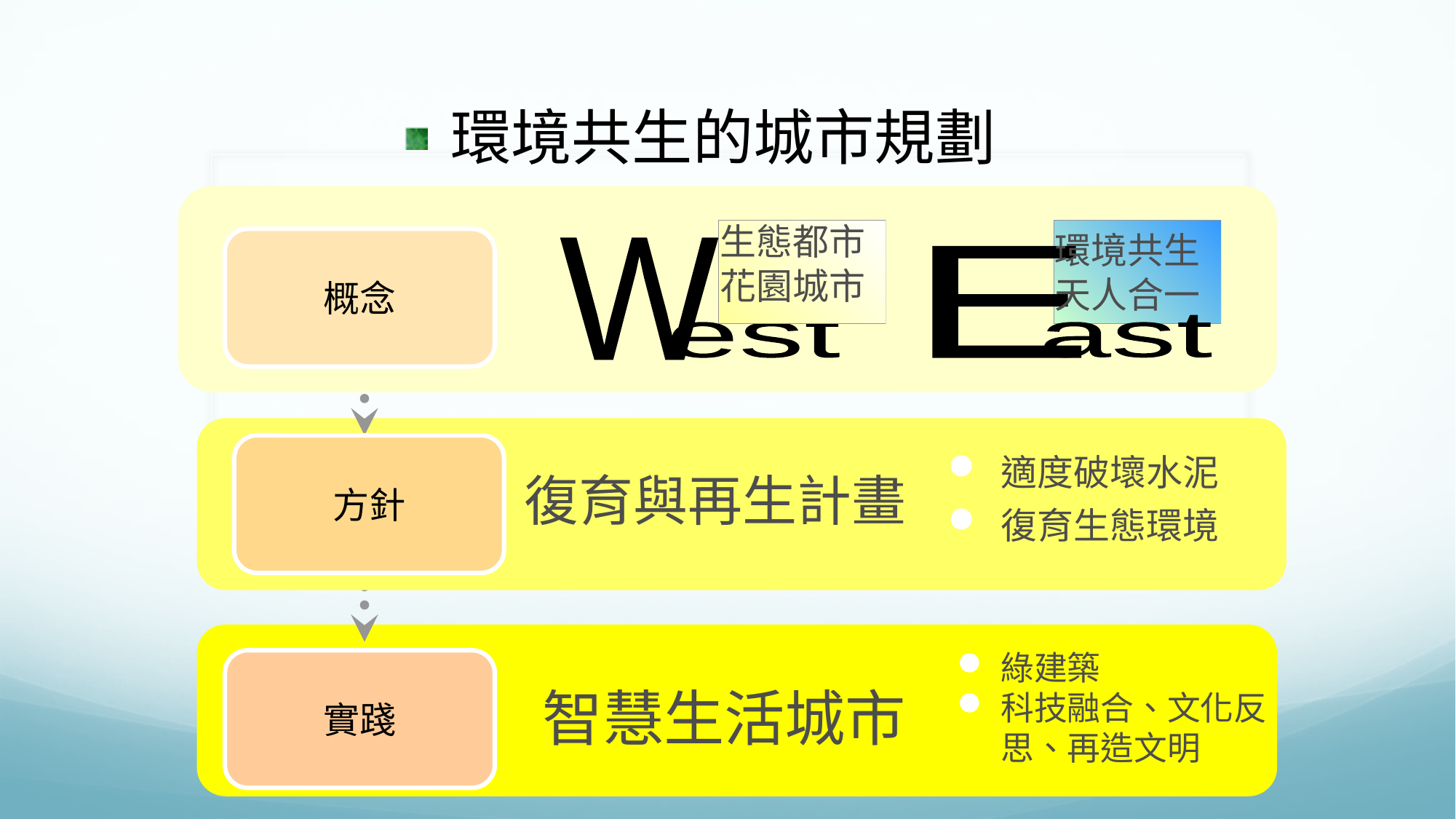

環境共生的城市規劃

環境共生
天人合一
E
ast

生態都市
花園城市
概念
W
est

方針
 適度破壞水泥
 復育生態環境
復育與再生計畫

綠建築
科技融合、文化反思、再造文明
實踐
智慧生活城市